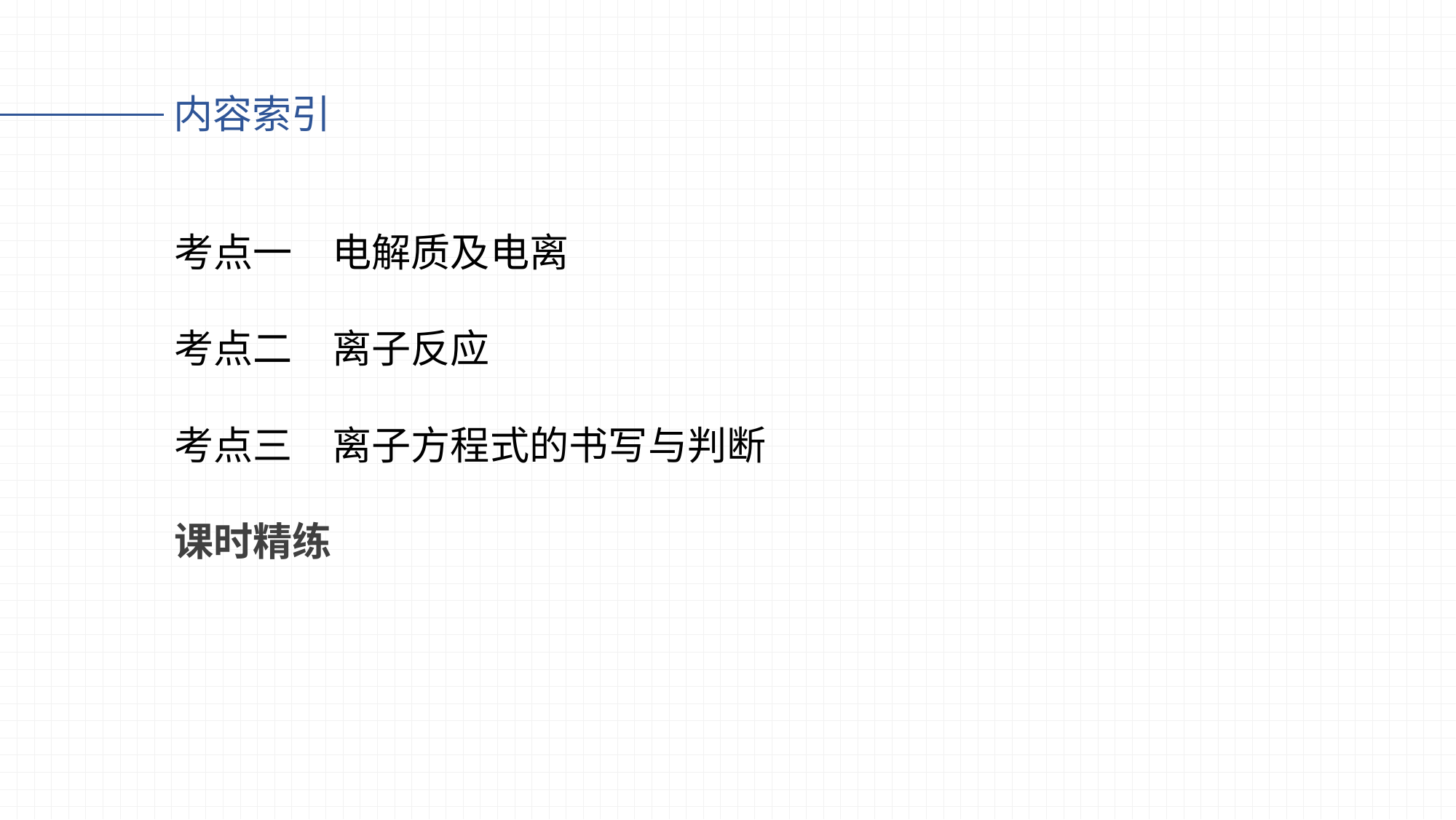

内容索引
考点一　电解质及电离
考点二　离子反应
考点三　离子方程式的书写与判断
课时精练